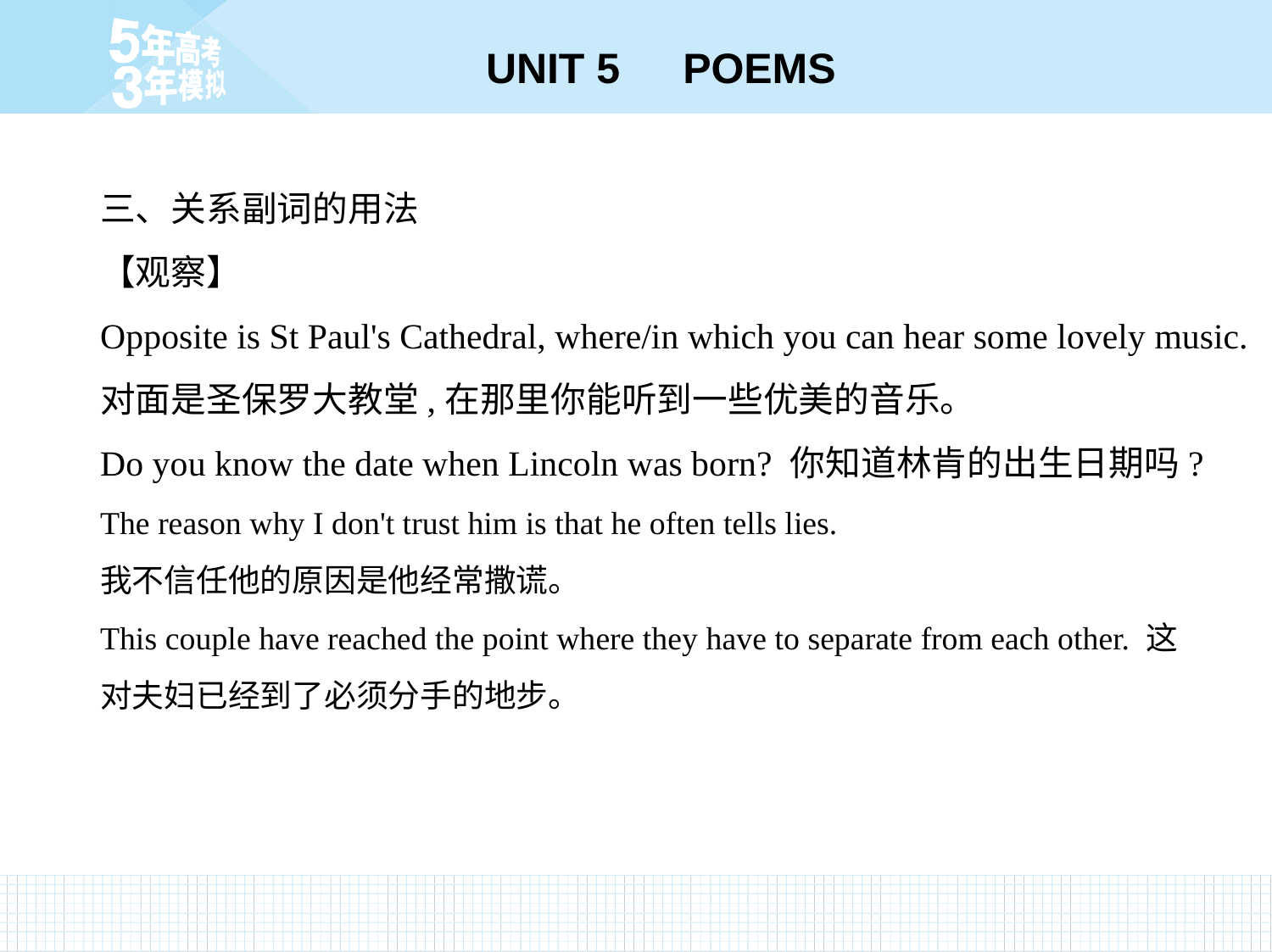

三、关系副词的用法
【观察】
Opposite is St Paul's Cathedral, where/in which you can hear some lovely music.
对面是圣保罗大教堂,在那里你能听到一些优美的音乐。
Do you know the date when Lincoln was born? 你知道林肯的出生日期吗?
The reason why I don't trust him is that he often tells lies.
我不信任他的原因是他经常撒谎。
This couple have reached the point where they have to separate from each other. 这
对夫妇已经到了必须分手的地步。